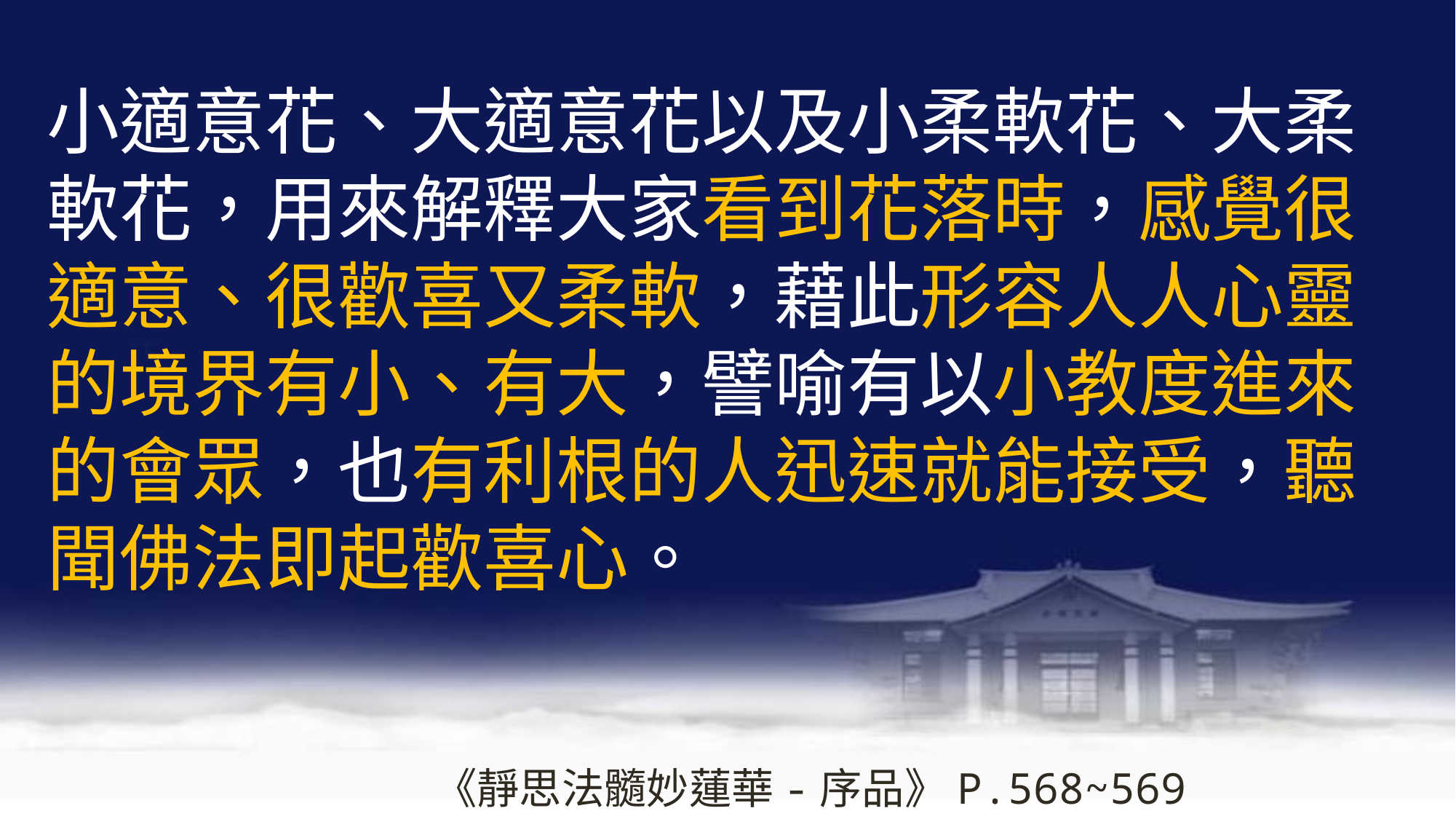

小適意花、大適意花以及小柔軟花、大柔軟花，用來解釋大家看到花落時，感覺很適意、很歡喜又柔軟，藉此形容人人心靈的境界有小、有大，譬喻有以小教度進來的會眾，也有利根的人迅速就能接受，聽聞佛法即起歡喜心。
《靜思法髓妙蓮華-序品》P.568~569